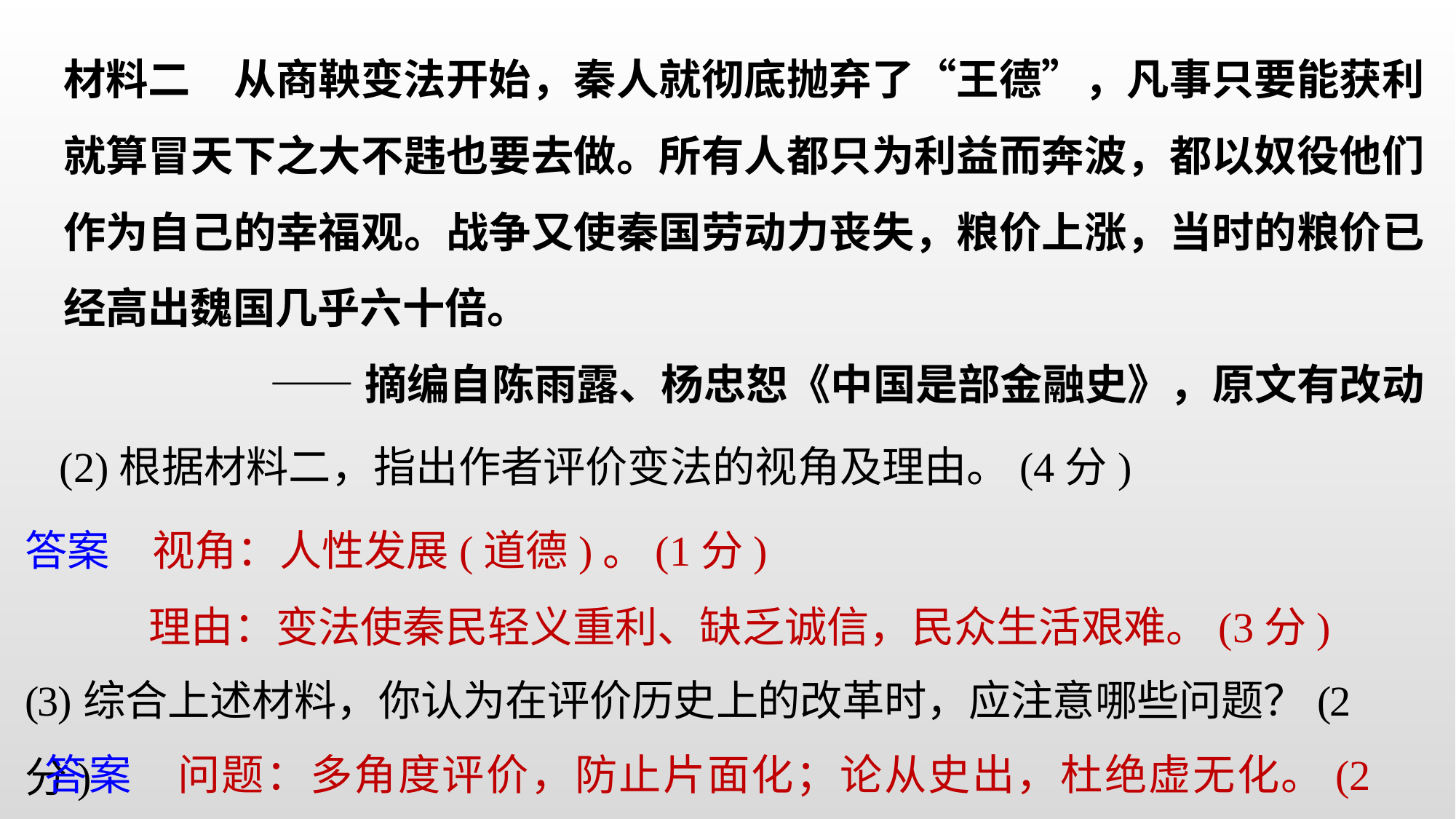

材料二　从商鞅变法开始，秦人就彻底抛弃了“王德”，凡事只要能获利就算冒天下之大不韪也要去做。所有人都只为利益而奔波，都以奴役他们作为自己的幸福观。战争又使秦国劳动力丧失，粮价上涨，当时的粮价已经高出魏国几乎六十倍。
——摘编自陈雨露、杨忠恕《中国是部金融史》，原文有改动
(2)根据材料二，指出作者评价变法的视角及理由。(4分)
答案　视角：人性发展(道德)。(1分)
            理由：变法使秦民轻义重利、缺乏诚信，民众生活艰难。(3分)
(3)综合上述材料，你认为在评价历史上的改革时，应注意哪些问题？(2分)
答案　问题：多角度评价，防止片面化；论从史出，杜绝虚无化。(2分)